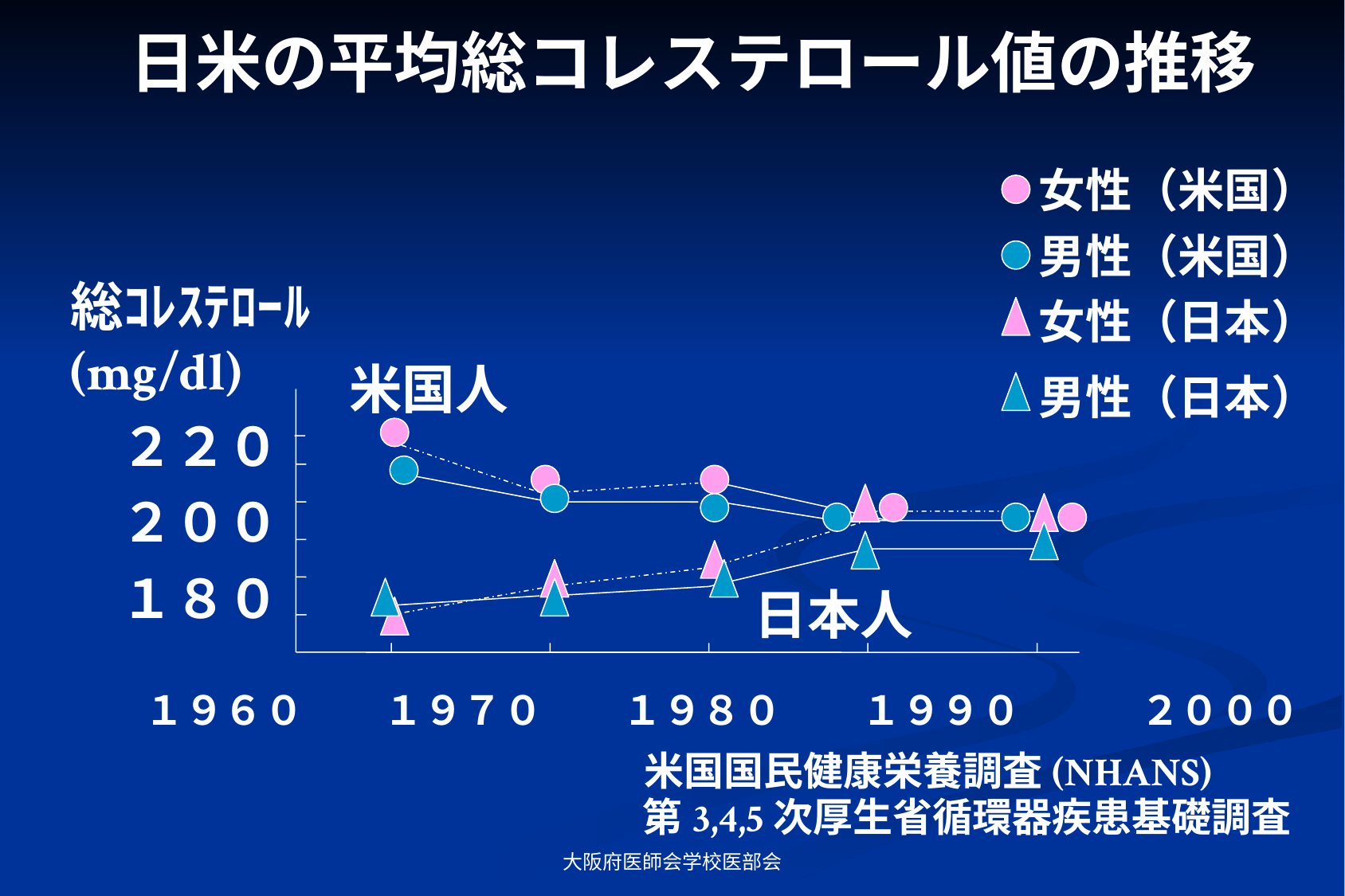

日米の平均総コレステロール値の推移
女性（米国）

男性（米国）

総ｺﾚｽﾃﾛｰﾙ
(mg/dl)
女性（日本）

米国人
男性（日本）

２２０

２００

１８０

日本人

１９６０　　１９７０　　１９８０　　１９９０　　　２０００
米国国民健康栄養調査(NHANS)
第3,4,5次厚生省循環器疾患基礎調査
大阪府医師会学校医部会